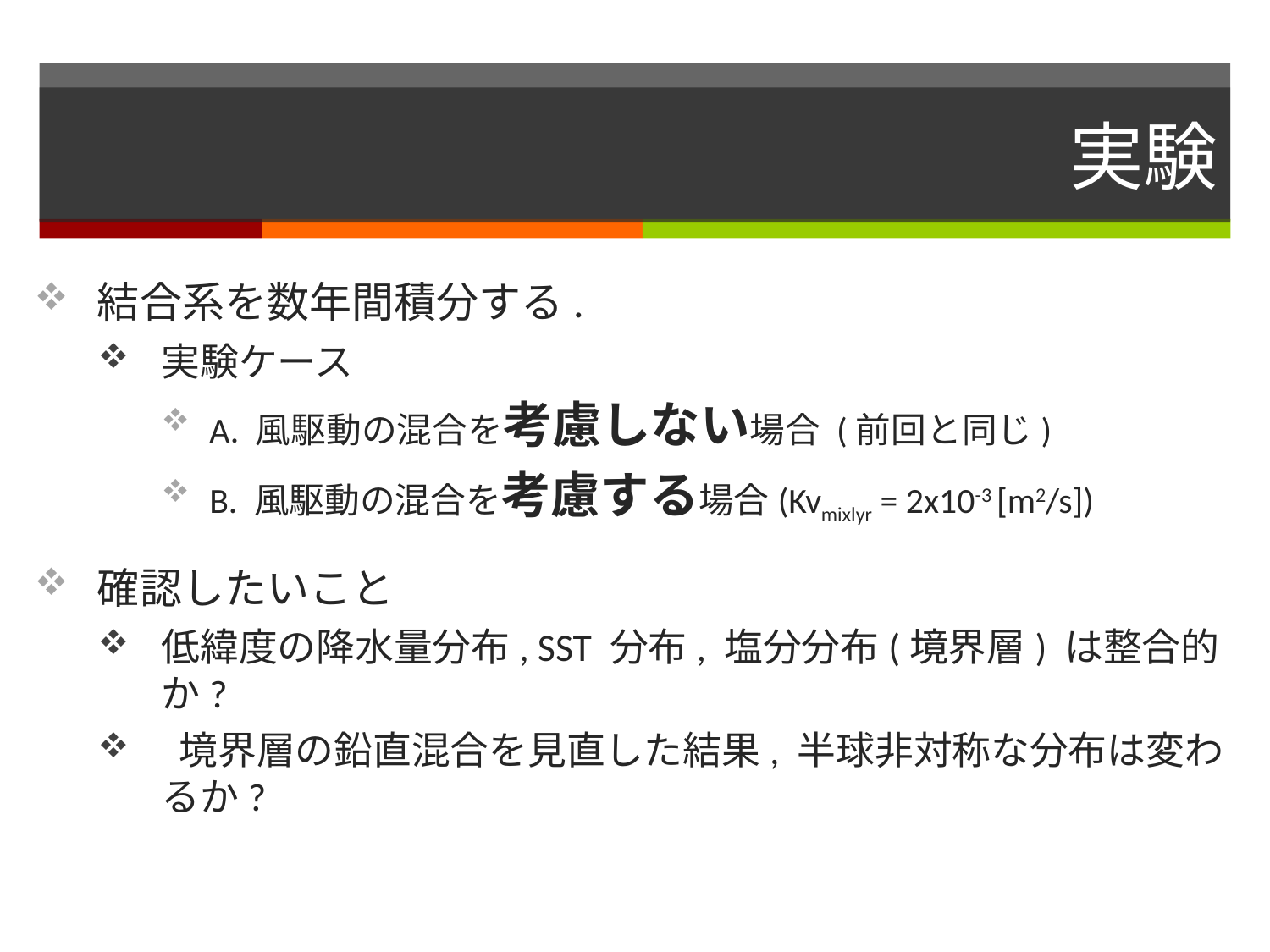

# 実験
結合系を数年間積分する.
実験ケース
A. 風駆動の混合を考慮しない場合 (前回と同じ)
B. 風駆動の混合を考慮する場合(Kvmixlyr = 2x10-3 [m2/s])
確認したいこと
低緯度の降水量分布, SST 分布, 塩分分布(境界層) は整合的か?
 境界層の鉛直混合を見直した結果, 半球非対称な分布は変わるか?